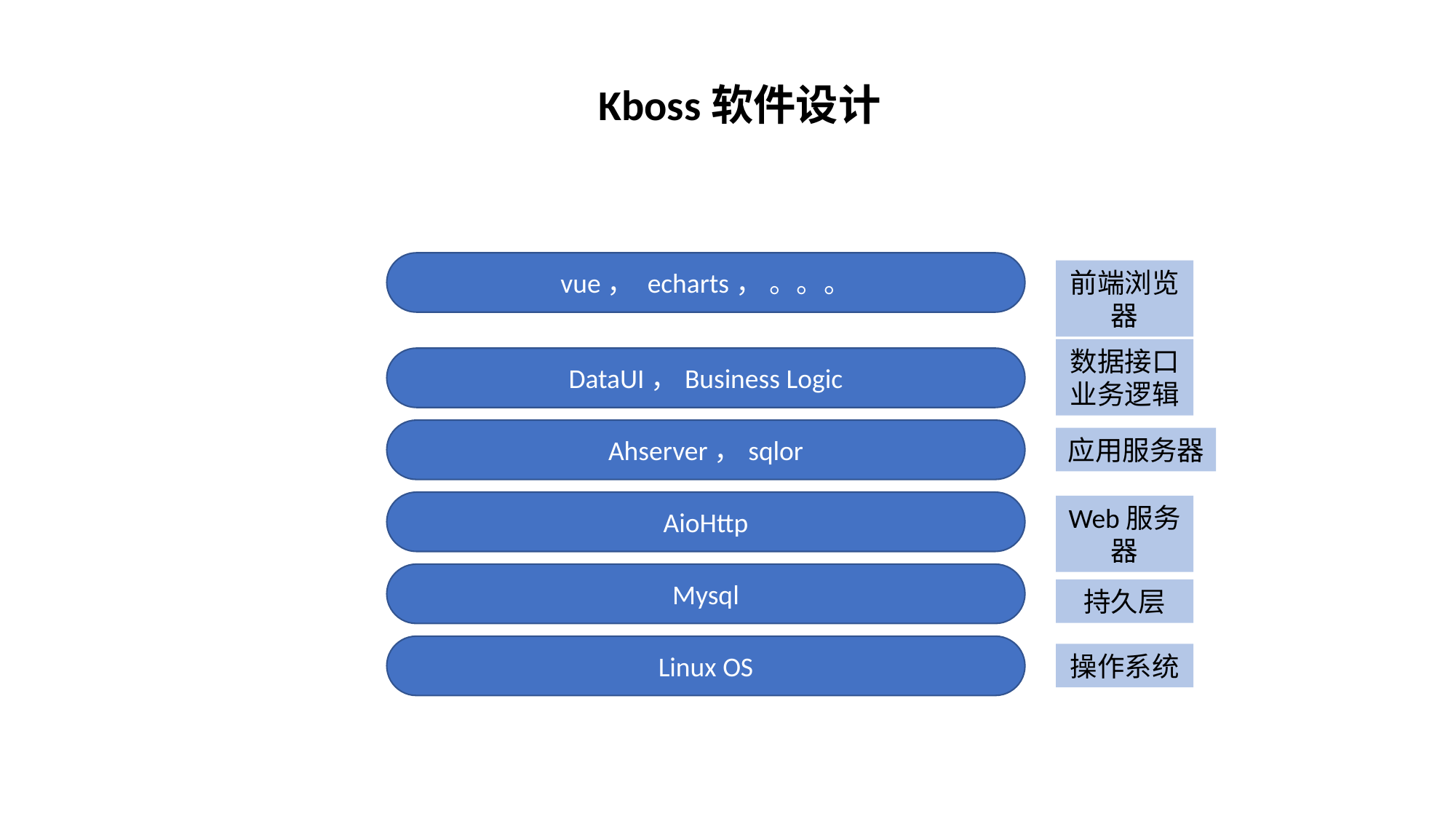

Kboss软件设计
vue， echarts， 。。。
前端浏览器
数据接口
业务逻辑
DataUI，Business Logic
Ahserver，sqlor
应用服务器
AioHttp
Web服务器
Mysql
持久层
Linux OS
操作系统